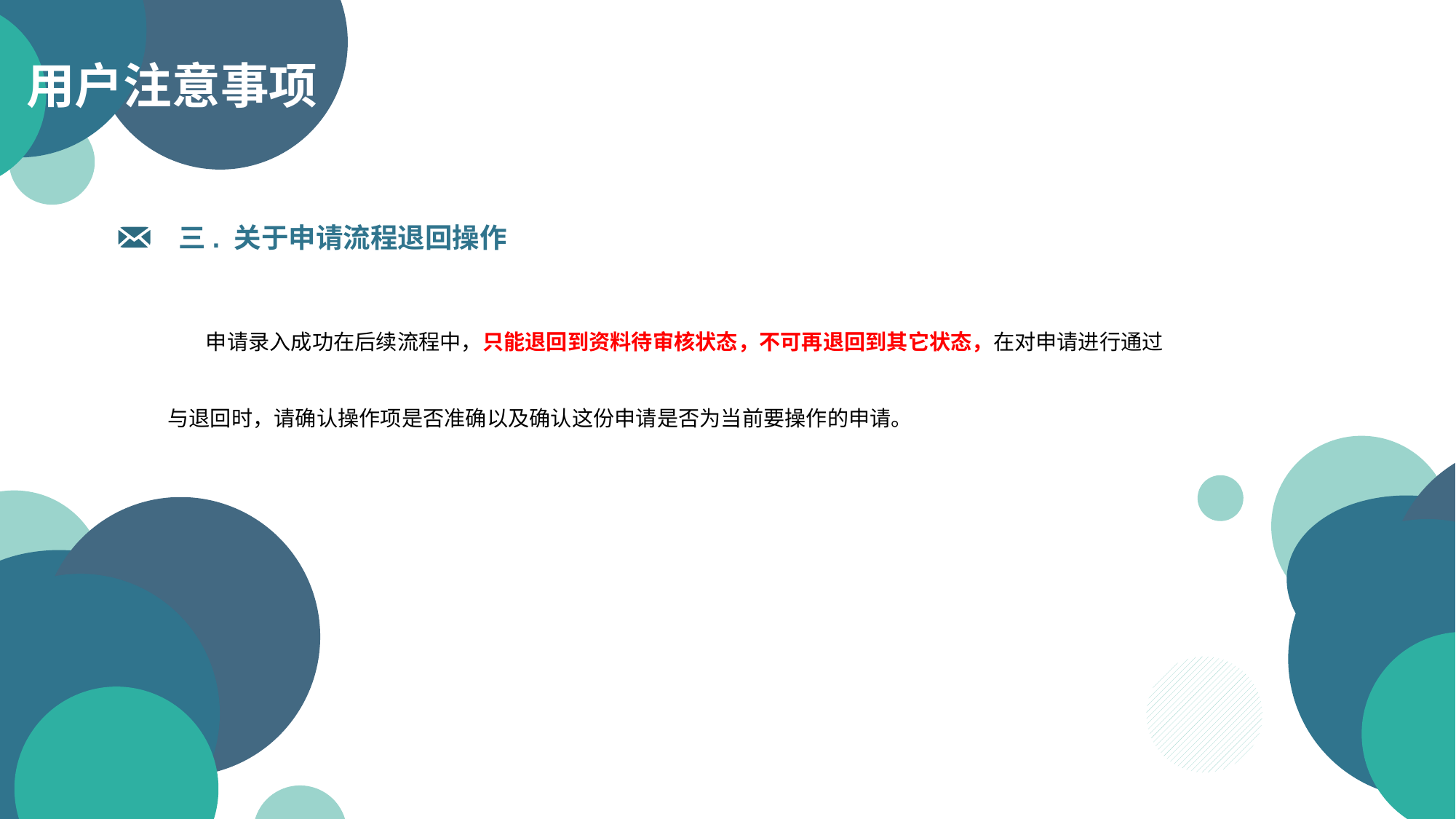

用户注意事项
三. 关于申请流程退回操作

       申请录入成功在后续流程中，只能退回到资料待审核状态，不可再退回到其它状态，在对申请进行通过与退回时，请确认操作项是否准确以及确认这份申请是否为当前要操作的申请。